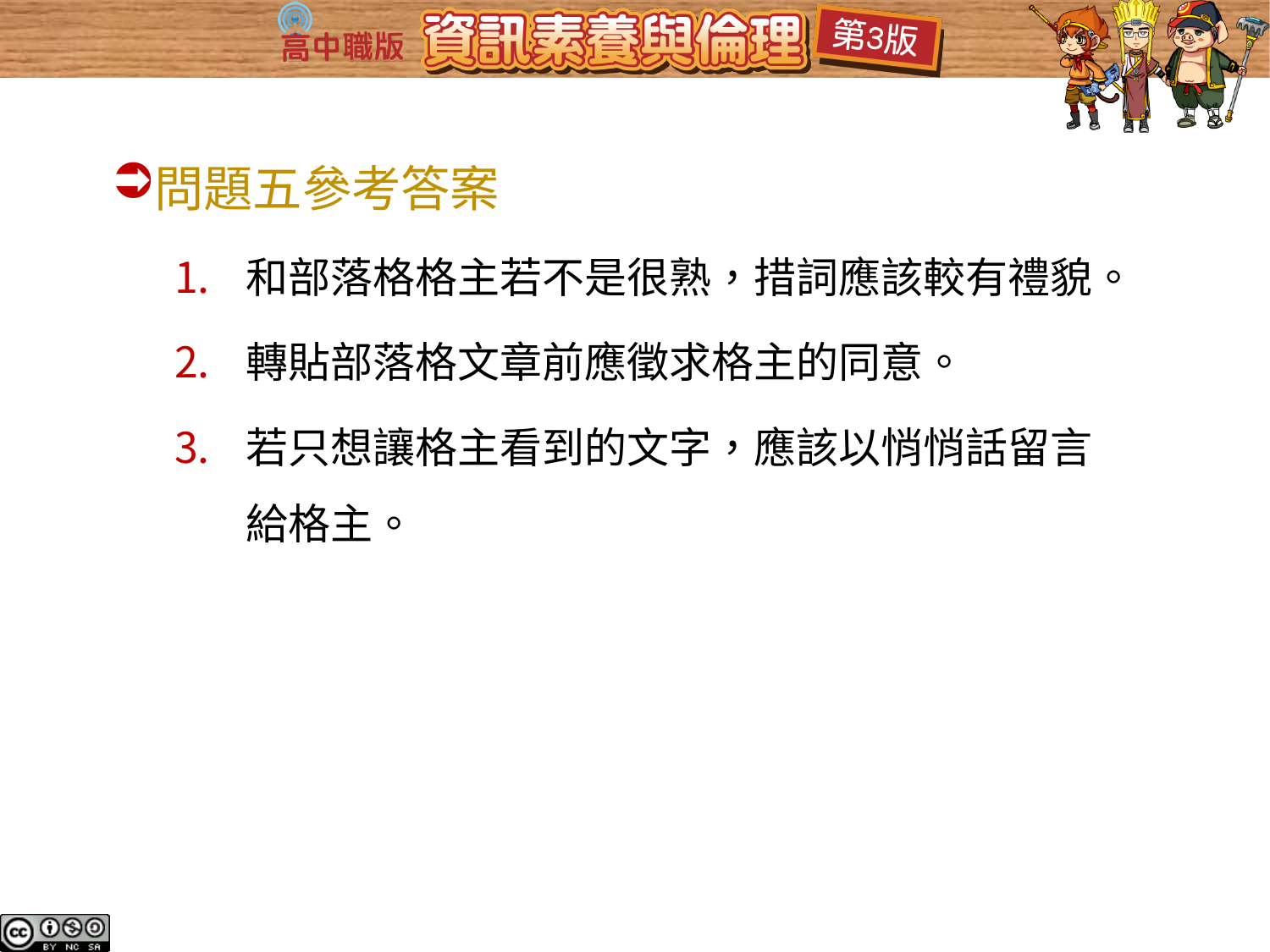

問題五參考答案
和部落格格主若不是很熟，措詞應該較有禮貌。
轉貼部落格文章前應徵求格主的同意。
若只想讓格主看到的文字，應該以悄悄話留言給格主。